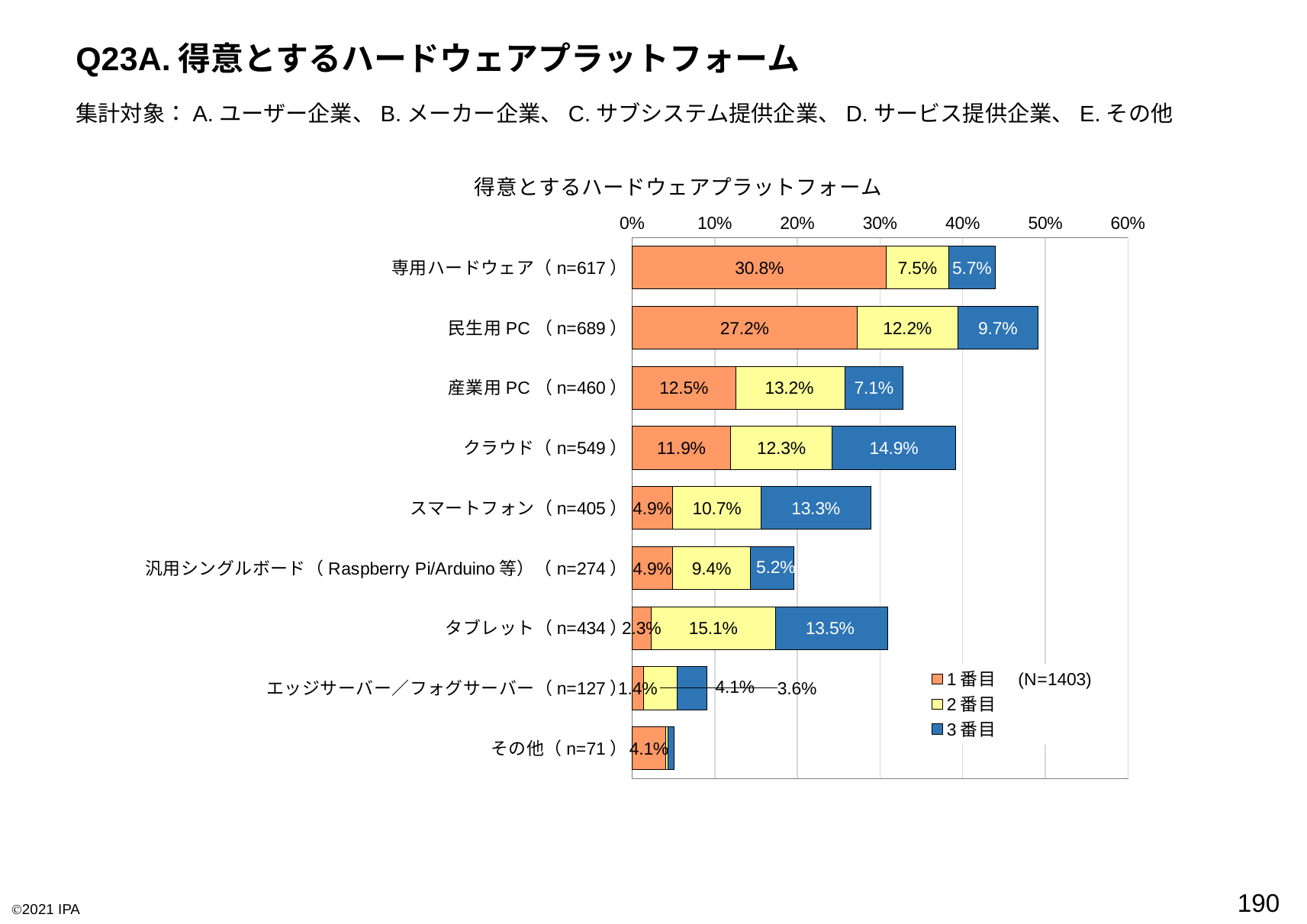

Q23A.得意とするハードウェアプラットフォーム
集計対象：A.ユーザー企業、B.メーカー企業、C.サブシステム提供企業、D.サービス提供企業、E.その他

### Chart:

| Category | 1番目　(N=1403) | 2番目 | 3番目 |
|---|---|---|---|
| 専用ハードウェア（n=617） | 0.30791161796151106 | 0.07483962936564505 | 0.05702066999287242 |
| 民生用PC（n=689） | 0.2722736992159658 | 0.12188168210976479 | 0.09693513898788311 |
| 産業用PC（n=460） | 0.12544547398431932 | 0.13186029935851745 | 0.07056307911617961 |
| クラウド（n=549） | 0.11903064861012116 | 0.1233071988595866 | 0.14896650035637918 |
| スマートフォン（n=405） | 0.04918032786885246 | 0.10691375623663578 | 0.13257305773342837 |
| 汎用シングルボード（Raspberry Pi/Arduino等）（n=274） | 0.04918032786885246 | 0.09408410548823949 | 0.05203136136849608 |
| タブレット（n=434） | 0.022808267997148968 | 0.1511047754811119 | 0.13542409123307197 |
| エッジサーバー／フォグサーバー（n=127） | 0.0135424091233072 | 0.041339985744832504 | 0.03563791874554526 |
| その他（n=71） | 0.040627227369921595 | 0.002851033499643621 | 0.007127583749109052 |